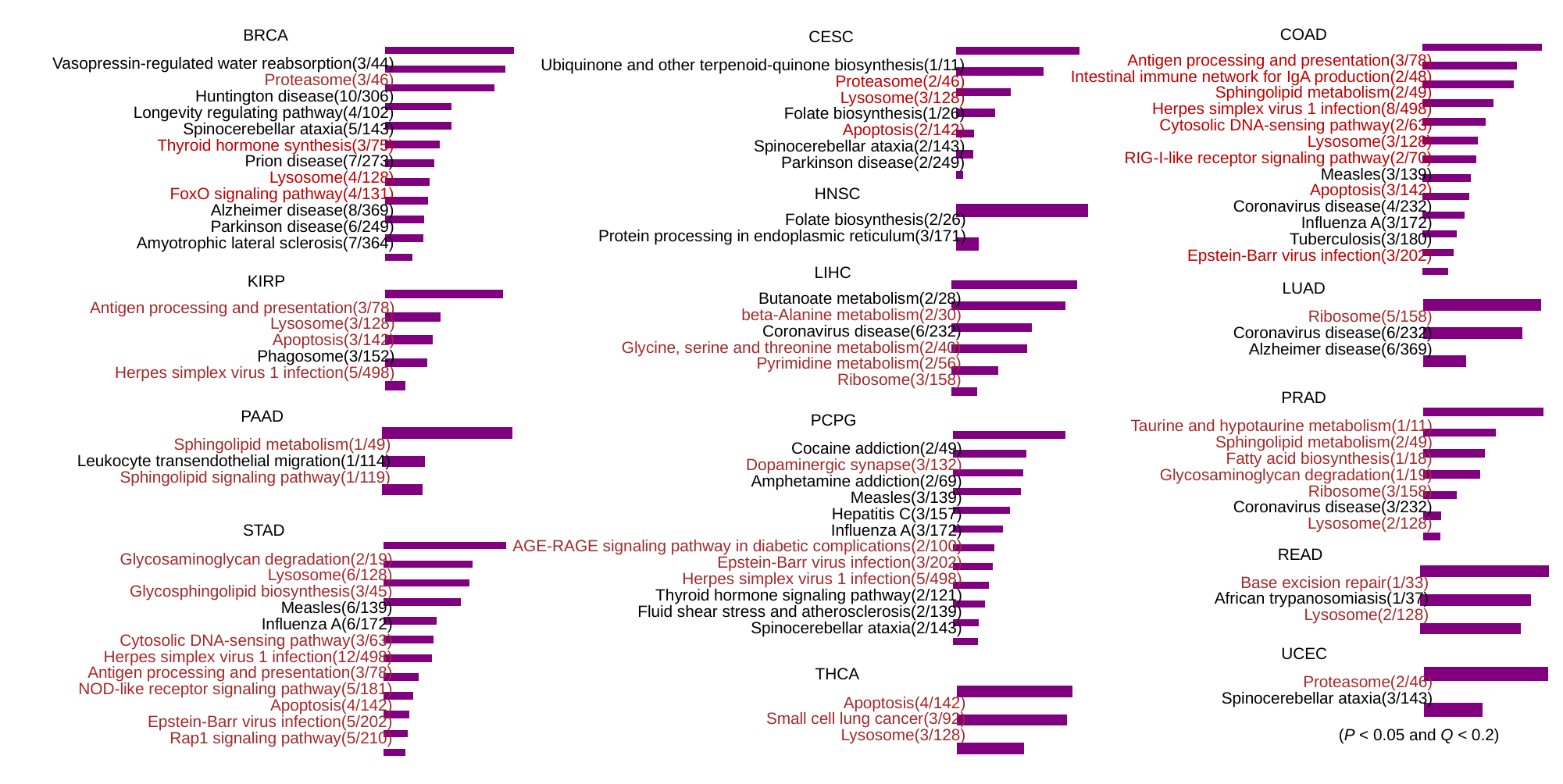

COAD
BRCA
CESC

### Chart

| Category | 系列 1 |
|---|---|
| Epstein-Barr virus infection(3/202) | 16.6898947786921 |
| Tuberculosis(3/180) | 20.3637809234036 |
| Influenza A(3/172) | 21.9972327520048 |
| Coronavirus disease(4/232) | 27.4713088160159 |
| Apoptosis(3/142) | 30.2381287939938 |
| Measles(3/139) | 31.3087457082442 |
| RIG-I-like receptor signaling pathway(2/70) | 34.6699739726453 |
| Lysosome(3/128) | 35.7702824141328 |
| Cytosolic DNA-sensing pathway(2/63) | 40.673923370998 |
| Herpes simplex virus 1 infection(8/498) | 45.9492859190353 |
| Sphingolipid metabolism(2/49) | 59.1435522463245 |
| Intestinal immune network for IgA production(2/48) | 60.9668100275446 |
| Antigen processing and presentation(3/78) | 77.2237682101245 |

### Chart

| Category | 系列 1 |
|---|---|
| Amyotrophic lateral sclerosis(7/364) | 13.6886825706161 |
| Parkinson disease(6/249) | 19.2332132945548 |
| Alzheimer disease(8/369) | 19.7535820043234 |
| FoxO signaling pathway(4/131) | 21.5469305976787 |
| Lysosome(4/128) | 22.4596944510027 |
| Prion disease(7/273) | 24.7606690855844 |
| Thyroid hormone synthesis(3/75) | 27.2176193991175 |
| Spinocerebellar ataxia(5/143) | 33.0452818283662 |
| Longevity regulating pathway(4/102) | 33.3893968345521 |
| Huntington disease(10/306) | 54.5718463315043 |
| Proteasome(3/46) | 60.0371717732068 |
| Vasopressin-regulated water reabsorption(3/44) | 64.3869122591078 |

### Chart

| Category | 系列 1 |
|---|---|
| Parkinson disease(2/249) | 18.7568102255553 |
| Spinocerebellar ataxia(2/143) | 44.0870506834179 |
| Apoptosis(2/142) | 44.5483232648133 |
| Folate biosynthesis(1/26) | 98.4062290375716 |
| Lysosome(3/128) | 137.192948018299 |
| Proteasome(2/46) | 218.610214782328 |
| Ubiquinone and other terpenoid-quinone biosynthesis(1/11) | 309.051915254368 |
Antigen processing and presentation(3/78)
Intestinal immune network for IgA production(2/48)
Sphingolipid metabolism(2/49)
Herpes simplex virus 1 infection(8/498)
Cytosolic DNA-sensing pathway(2/63)
Lysosome(3/128)
RIG-I-like receptor signaling pathway(2/70)
Measles(3/139)
Apoptosis(3/142)
Coronavirus disease(4/232)
Influenza A(3/172)
Tuberculosis(3/180)
Epstein-Barr virus infection(3/202)
Vasopressin-regulated water reabsorption(3/44)
Proteasome(3/46)
Huntington disease(10/306)
Longevity regulating pathway(4/102)
Spinocerebellar ataxia(5/143)
Thyroid hormone synthesis(3/75)
Prion disease(7/273)
Lysosome(4/128)
FoxO signaling pathway(4/131)
Alzheimer disease(8/369)
Parkinson disease(6/249)
Amyotrophic lateral sclerosis(7/364)
Ubiquinone and other terpenoid-quinone biosynthesis(1/11)
Proteasome(2/46)
Lysosome(3/128)
Folate biosynthesis(1/26)
Apoptosis(2/142)
Spinocerebellar ataxia(2/143)
Parkinson disease(2/249)
HNSC

### Chart

| Category | 系列 1 |
|---|---|
| Protein processing in endoplasmic reticulum(3/171) | 48.9861115945848 |
| Folate biosynthesis(2/26) | 283.343157324269 |
Folate biosynthesis(2/26)
Protein processing in endoplasmic reticulum(3/171)
LIHC
KIRP

### Chart

| Category | 系列 1 |
|---|---|
| Ribosome(3/158) | 36.5370836731708 |
| Pyrimidine metabolism(2/56) | 66.9935912289527 |
| Glycine, serine and threonine metabolism(2/40) | 108.699436045872 |
| Coronavirus disease(6/232) | 114.868767107174 |
| beta-Alanine metabolism(2/30) | 163.413700656025 |
| Butanoate metabolism(2/28) | 180.120023172379 |
LUAD

### Chart

| Category | 系列 1 |
|---|---|
| Herpes simplex virus 1 infection(5/498) | 17.5364510110461 |
| Phagosome(3/152) | 36.5811638588023 |
| Apoptosis(3/142) | 40.7643141011676 |
| Lysosome(3/128) | 47.9850084474544 |
| Antigen processing and presentation(3/78) | 101.645025229017 |
Butanoate metabolism(2/28)
beta-Alanine metabolism(2/30)
Coronavirus disease(6/232)
Glycine, serine and threonine metabolism(2/40)
Pyrimidine metabolism(2/56)
Ribosome(3/158)

### Chart

| Category | 系列 1 |
|---|---|
| Alzheimer disease(6/369) | 21.2747800523769 |
| Coronavirus disease(6/232) | 49.7206217285378 |
| Ribosome(5/158) | 59.1338441817262 |
Antigen processing and presentation(3/78)
Lysosome(3/128)
Apoptosis(3/142)
Phagosome(3/152)
Herpes simplex virus 1 infection(5/498)
Ribosome(5/158)
Coronavirus disease(6/232)
Alzheimer disease(6/369)
PRAD

### Chart

| Category | 系列 1 |
|---|---|
| Lysosome(2/128) | 22.3980906105422 |
| Coronavirus disease(3/232) | 23.0145357318206 |
| Ribosome(3/158) | 42.9462121481827 |
| Glycosaminoglycan degradation(1/19) | 73.2551287580116 |
| Fatty acid biosynthesis(1/18) | 78.8879668259459 |
| Sphingolipid metabolism(2/49) | 93.6802975761674 |
| Taurine and hypotaurine metabolism(1/11) | 154.704793237601 |
PAAD
PCPG
Taurine and hypotaurine metabolism(1/11)
Sphingolipid metabolism(2/49)
Fatty acid biosynthesis(1/18)
Glycosaminoglycan degradation(1/19)
Ribosome(3/158)
Coronavirus disease(3/232)
Lysosome(2/128)

### Chart

| Category | 系列 1 |
|---|---|
| Sphingolipid signaling pathway(1/119) | 73.7587605174679 |
| Leukocyte transendothelial migration(1/114) | 78.098644010577 |
| Sphingolipid metabolism(1/49) | 233.904513560169 |

### Chart

| Category | 系列 1 |
|---|---|
| Spinocerebellar ataxia(2/143) | 44.0870506834179 |
| Fluid shear stress and atherosclerosis(2/139) | 45.9793683121797 |
| Thyroid hormone signaling pathway(2/121) | 56.3571973650579 |
| Herpes simplex virus 1 infection(5/498) | 64.102359567984 |
| Epstein-Barr virus infection(3/202) | 70.2562994628564 |
| AGE-RAGE signaling pathway in diabetic complications(2/100) | 74.1988795836398 |
| Influenza A(3/172) | 89.278252001585 |
| Hepatitis C(3/157) | 102.085326238245 |
| Measles(3/139) | 121.844836027662 |
| Amphetamine addiction(2/69) | 125.15221878495 |
| Dopaminergic synapse(3/132) | 131.263865915431 |
| Cocaine addiction(2/49) | 200.545171328967 |
Sphingolipid metabolism(1/49)
Leukocyte transendothelial migration(1/114)
Sphingolipid signaling pathway(1/119)
Cocaine addiction(2/49)
Dopaminergic synapse(3/132)
Amphetamine addiction(2/69)
Measles(3/139)
Hepatitis C(3/157)
Influenza A(3/172)
AGE-RAGE signaling pathway in diabetic complications(2/100)
Epstein-Barr virus infection(3/202)
Herpes simplex virus 1 infection(5/498)
Thyroid hormone signaling pathway(2/121)
Fluid shear stress and atherosclerosis(2/139)
Spinocerebellar ataxia(2/143)
STAD

### Chart

| Category | 系列 1 |
|---|---|
| Rap1 signaling pathway(5/210) | 15.9624466222889 |
| Epstein-Barr virus infection(5/202) | 17.2139223543744 |
| Apoptosis(4/142) | 18.3647199368161 |
| NOD-like receptor signaling pathway(5/181) | 21.2148164261471 |
| Antigen processing and presentation(3/78) | 25.1701664693942 |
| Herpes simplex virus 1 infection(12/498) | 34.9722506563105 |
| Cytosolic DNA-sensing pathway(3/63) | 35.8539428734765 |
| Influenza A(6/172) | 38.0307357542717 |
| Measles(6/139) | 55.3357461670015 |
| Glycosphingolipid biosynthesis(3/45) | 61.4463704216357 |
| Lysosome(6/128) | 63.7291215139906 |
| Glycosaminoglycan degradation(2/19) | 87.600014694414 |
READ
Glycosaminoglycan degradation(2/19)
Lysosome(6/128)
Glycosphingolipid biosynthesis(3/45)
Measles(6/139)
Influenza A(6/172)
Cytosolic DNA-sensing pathway(3/63)
Herpes simplex virus 1 infection(12/498)
Antigen processing and presentation(3/78)
NOD-like receptor signaling pathway(5/181)
Apoptosis(4/142)
Epstein-Barr virus infection(5/202)
Rap1 signaling pathway(5/210)

### Chart

| Category | 系列 1 |
|---|---|
| Lysosome(2/128) | 101.395264242818 |
| African trypanosomiasis(1/37) | 111.380770266494 |
| Base excision repair(1/33) | 129.46212215949 |
Base excision repair(1/33)
African trypanosomiasis(1/37)
Lysosome(2/128)
UCEC

### Chart

| Category | 系列 1 |
|---|---|
| Spinocerebellar ataxia(3/143) | 38.0405234230265 |
| Proteasome(2/46) | 80.2010240602501 |
THCA
Proteasome(2/46)
Spinocerebellar ataxia(3/143)

### Chart

| Category | 系列 1 |
|---|---|
| Lysosome(3/128) | 57.6287103163734 |
| Small cell lung cancer(3/92) | 94.7441571986482 |
| Apoptosis(4/142) | 99.7642499277529 |
Apoptosis(4/142)
Small cell lung cancer(3/92)
Lysosome(3/128)
(P < 0.05 and Q < 0.2)